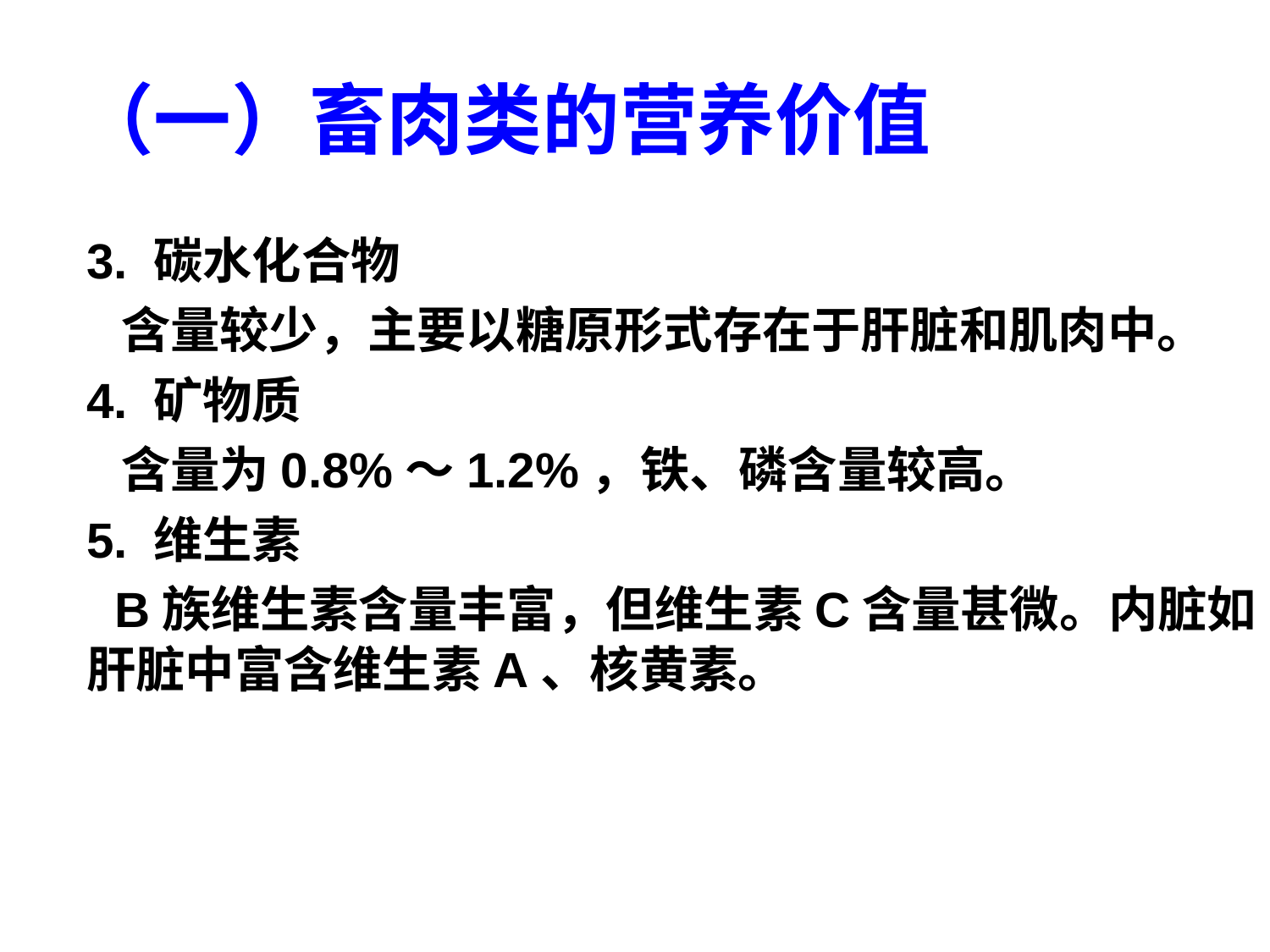

# （一）畜肉类的营养价值
3. 碳水化合物
  含量较少，主要以糖原形式存在于肝脏和肌肉中。
4. 矿物质
  含量为0.8%～1.2%，铁、磷含量较高。
5. 维生素
  B族维生素含量丰富，但维生素C含量甚微。内脏如肝脏中富含维生素A、核黄素。